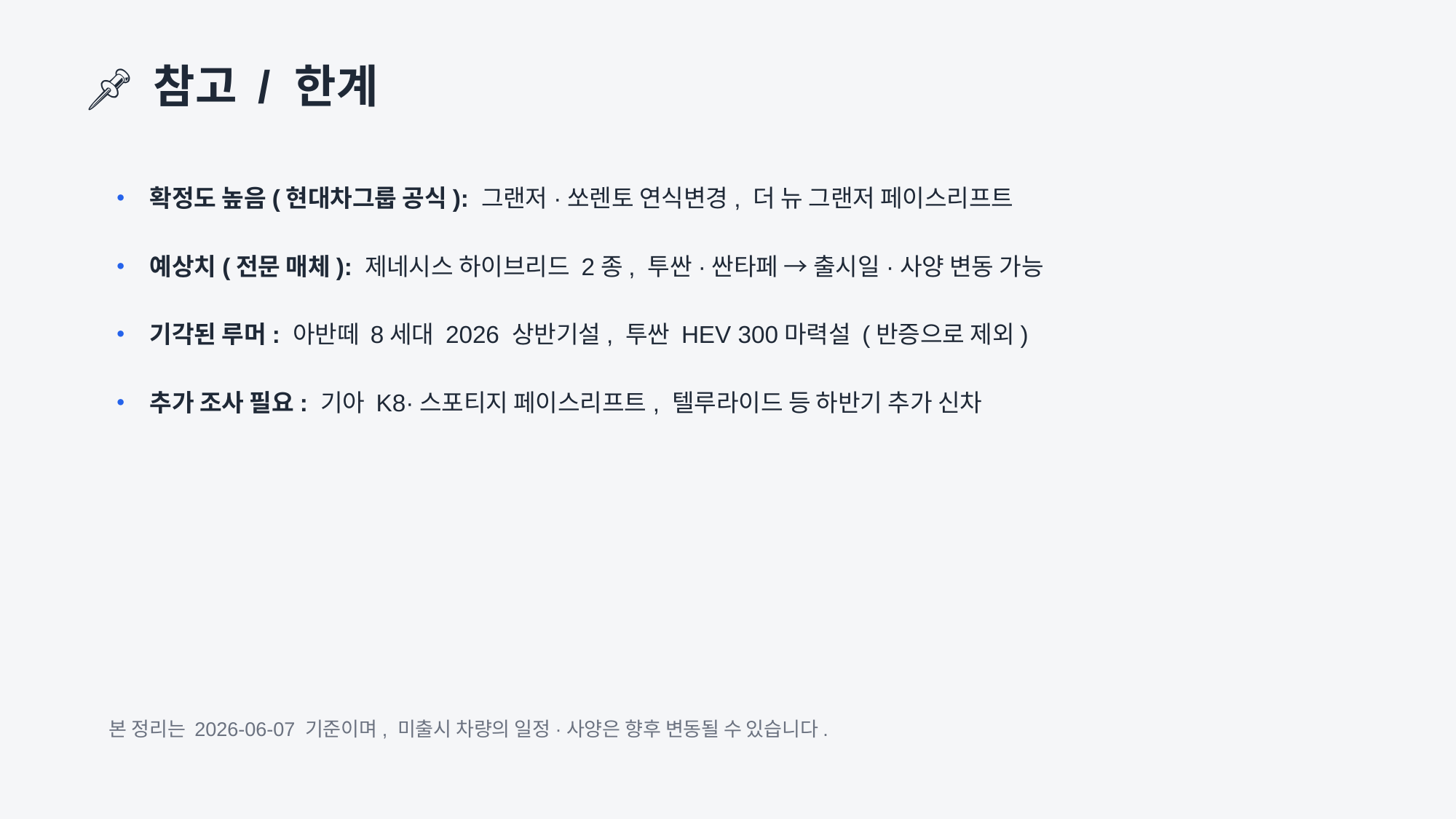

📌 참고 / 한계
•  확정도 높음(현대차그룹 공식): 그랜저·쏘렌토 연식변경, 더 뉴 그랜저 페이스리프트

•  예상치(전문 매체): 제네시스 하이브리드 2종, 투싼·싼타페 → 출시일·사양 변동 가능

•  기각된 루머: 아반떼 8세대 2026 상반기설, 투싼 HEV 300마력설 (반증으로 제외)

•  추가 조사 필요: 기아 K8·스포티지 페이스리프트, 텔루라이드 등 하반기 추가 신차

본 정리는 2026-06-07 기준이며, 미출시 차량의 일정·사양은 향후 변동될 수 있습니다.